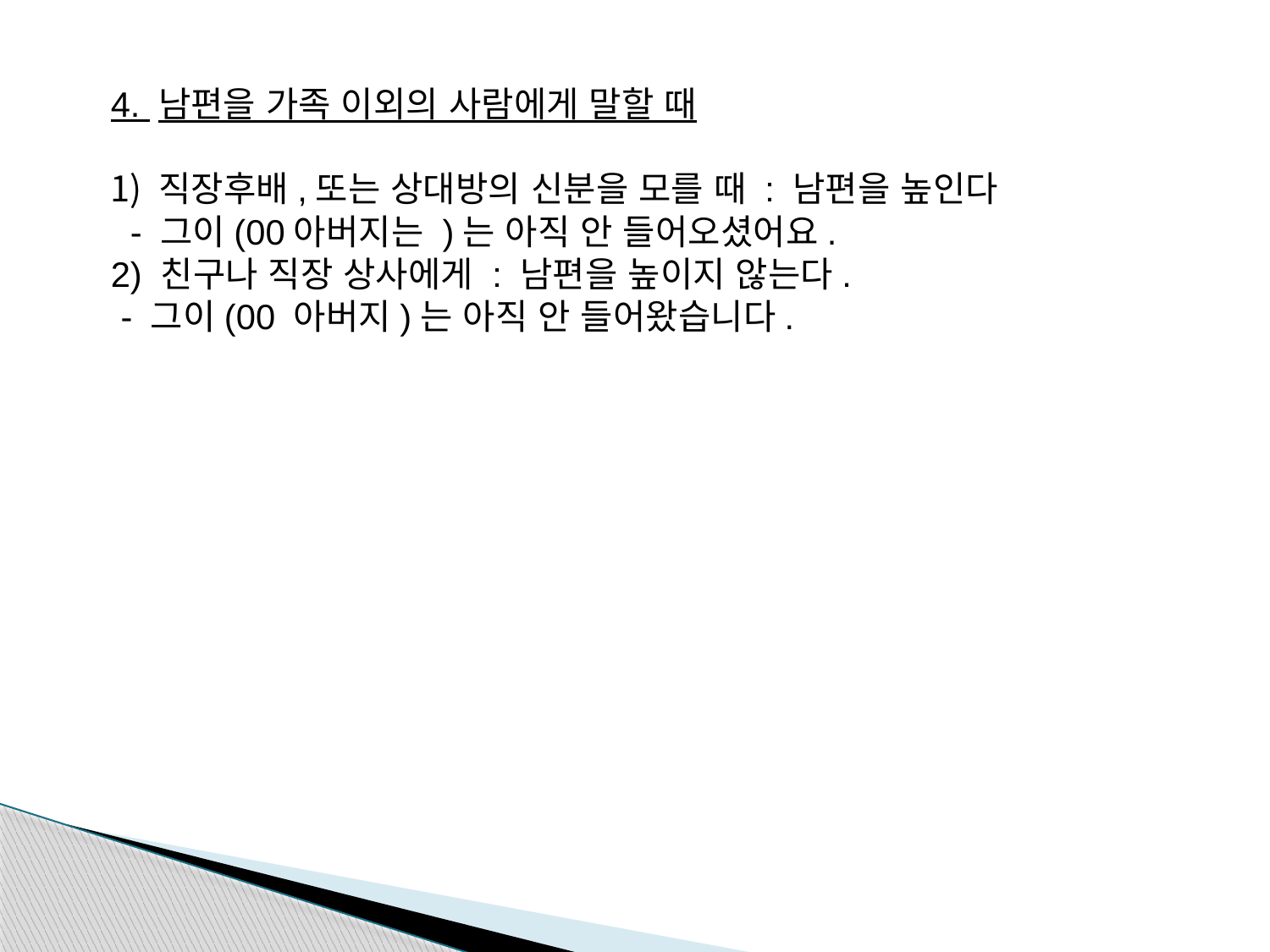

4. 남편을 가족 이외의 사람에게 말할 때

직장후배,또는 상대방의 신분을 모를 때 : 남편을 높인다
  - 그이(00아버지는 )는 아직 안 들어오셨어요.
2) 친구나 직장 상사에게 : 남편을 높이지 않는다.
 - 그이(00 아버지)는 아직 안 들어왔습니다.